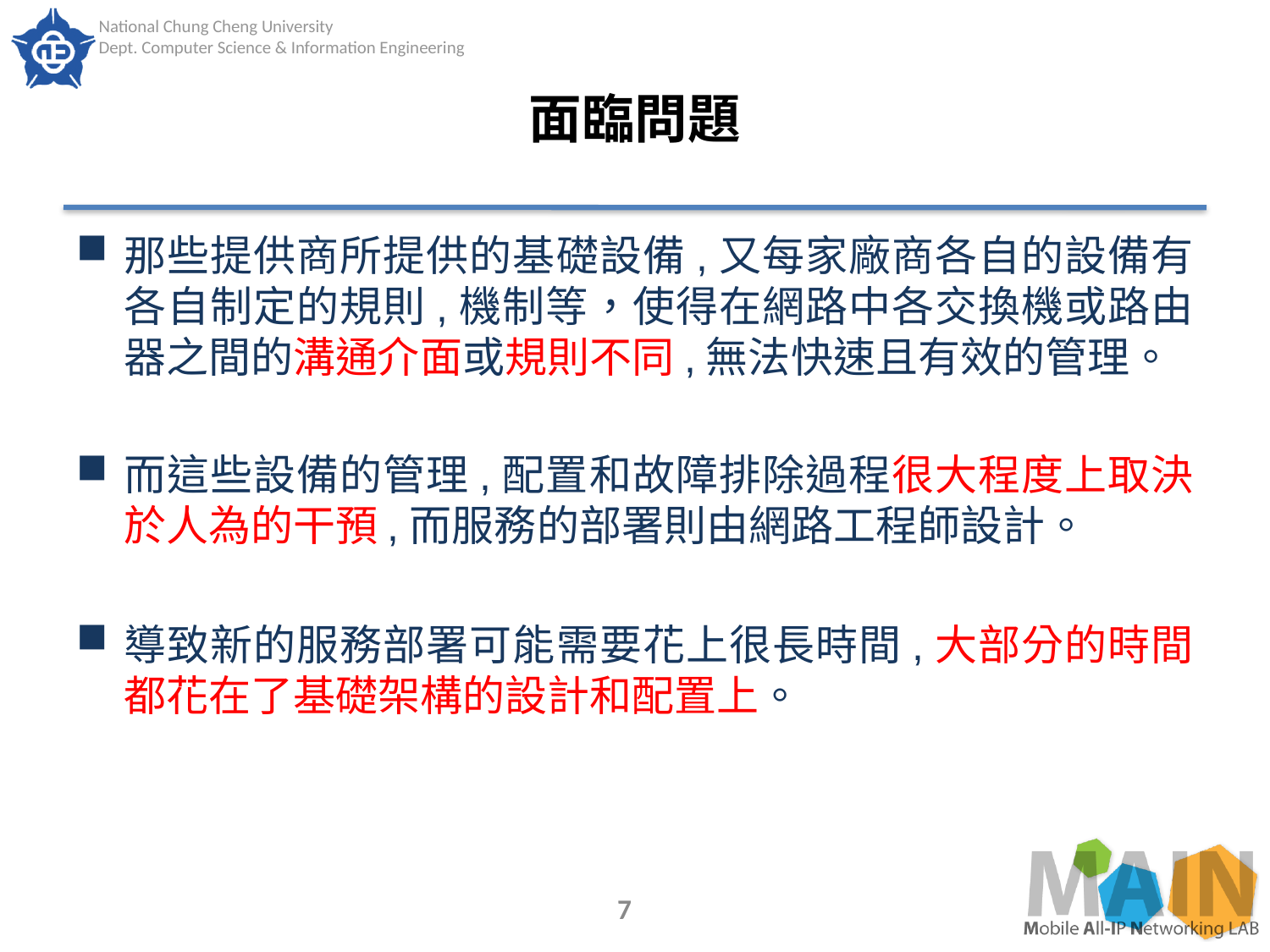

# 面臨問題
那些提供商所提供的基礎設備,又每家廠商各自的設備有各自制定的規則,機制等，使得在網路中各交換機或路由器之間的溝通介面或規則不同,無法快速且有效的管理。

而這些設備的管理,配置和故障排除過程很大程度上取決於人為的干預,而服務的部署則由網路工程師設計。

導致新的服務部署可能需要花上很長時間,大部分的時間都花在了基礎架構的設計和配置上。

7